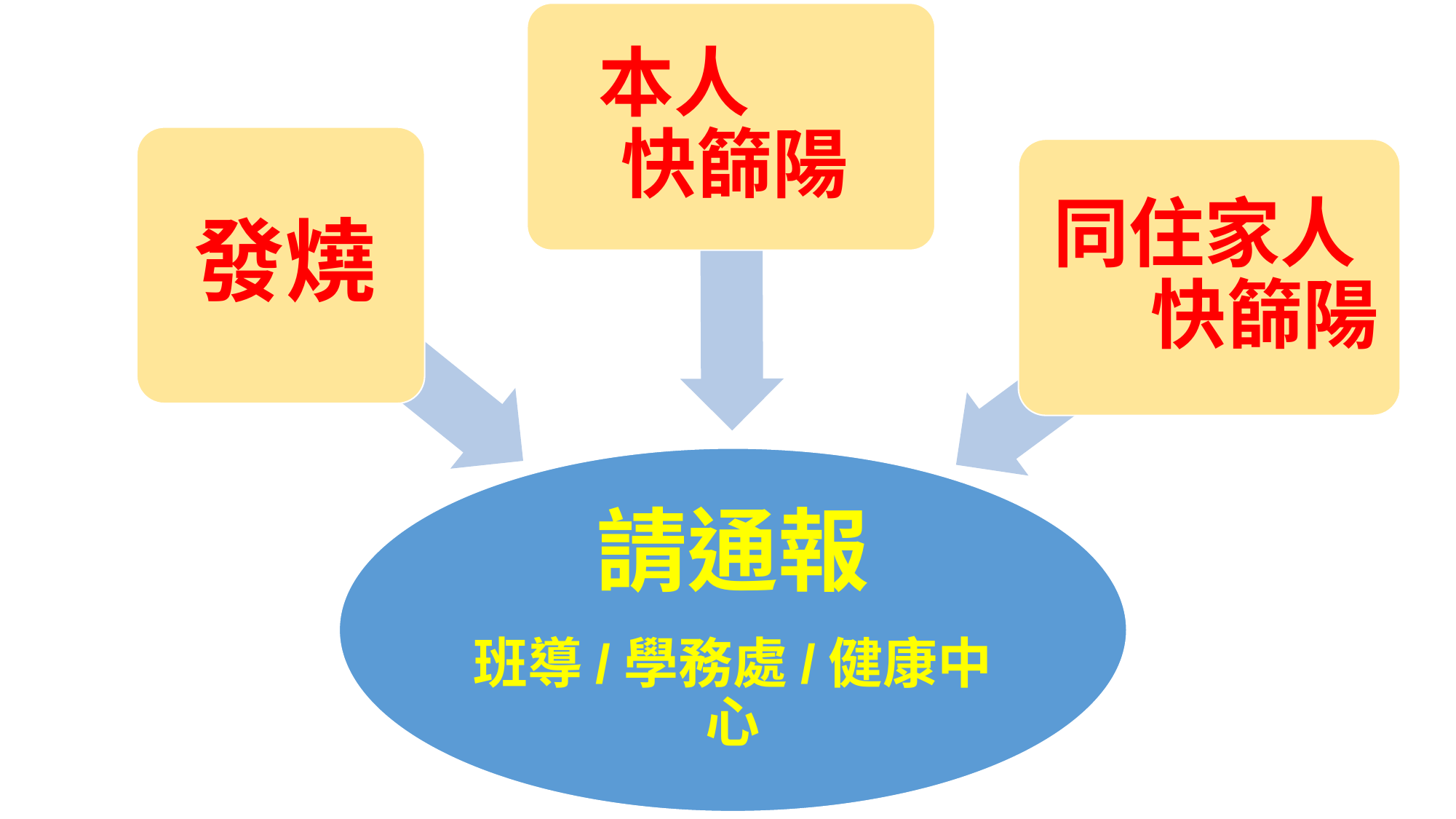

請通報
班導/學務處/健康中心
發燒
本人        快篩陽
同住家人        快篩陽